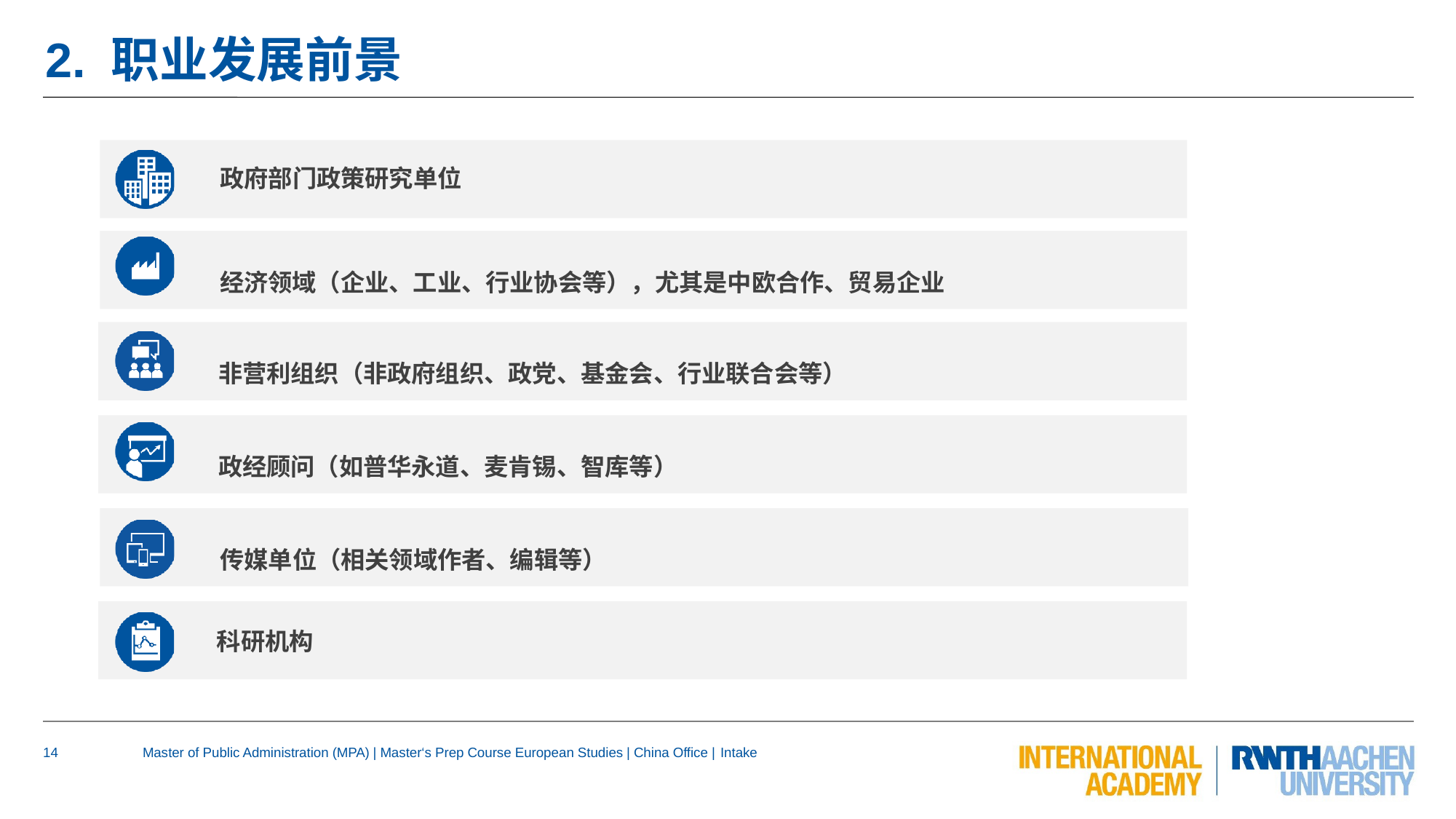

# 2. 职业发展前景

政府部门政策研究单位
经济领域（企业、工业、行业协会等），尤其是中欧合作、贸易企业 非营利组织（非政府组织、政党、基金会、行业联合会等）
政经顾问（如普华永道、麦肯锡、智库等） 传媒单位（相关领域作者、编辑等）

科研机构

14
Master of Public Administration (MPA) | Master‘s Prep Course European Studies | China Office | Intake